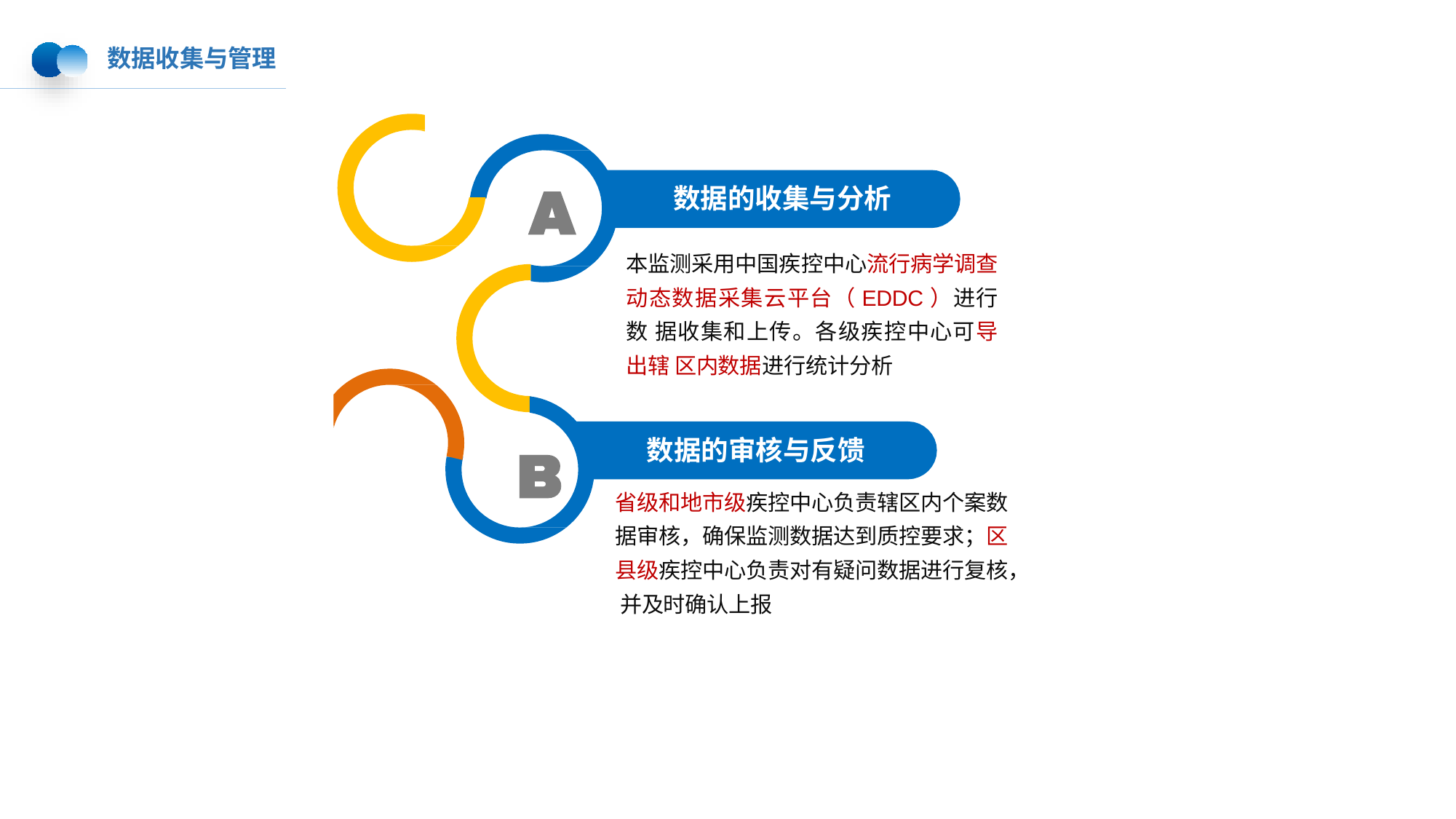

数据收集与管理

A
数据的收集与分析
本监测采用中国疾控中心流行病学调查 动态数据采集云平台（EDDC）进行数 据收集和上传。各级疾控中心可导出辖 区内数据进行统计分析

数据的审核与反馈
省级和地市级疾控中心负责辖区内个案数 据审核，确保监测数据达到质控要求；区 县级疾控中心负责对有疑问数据进行复核，  并及时确认上报
B